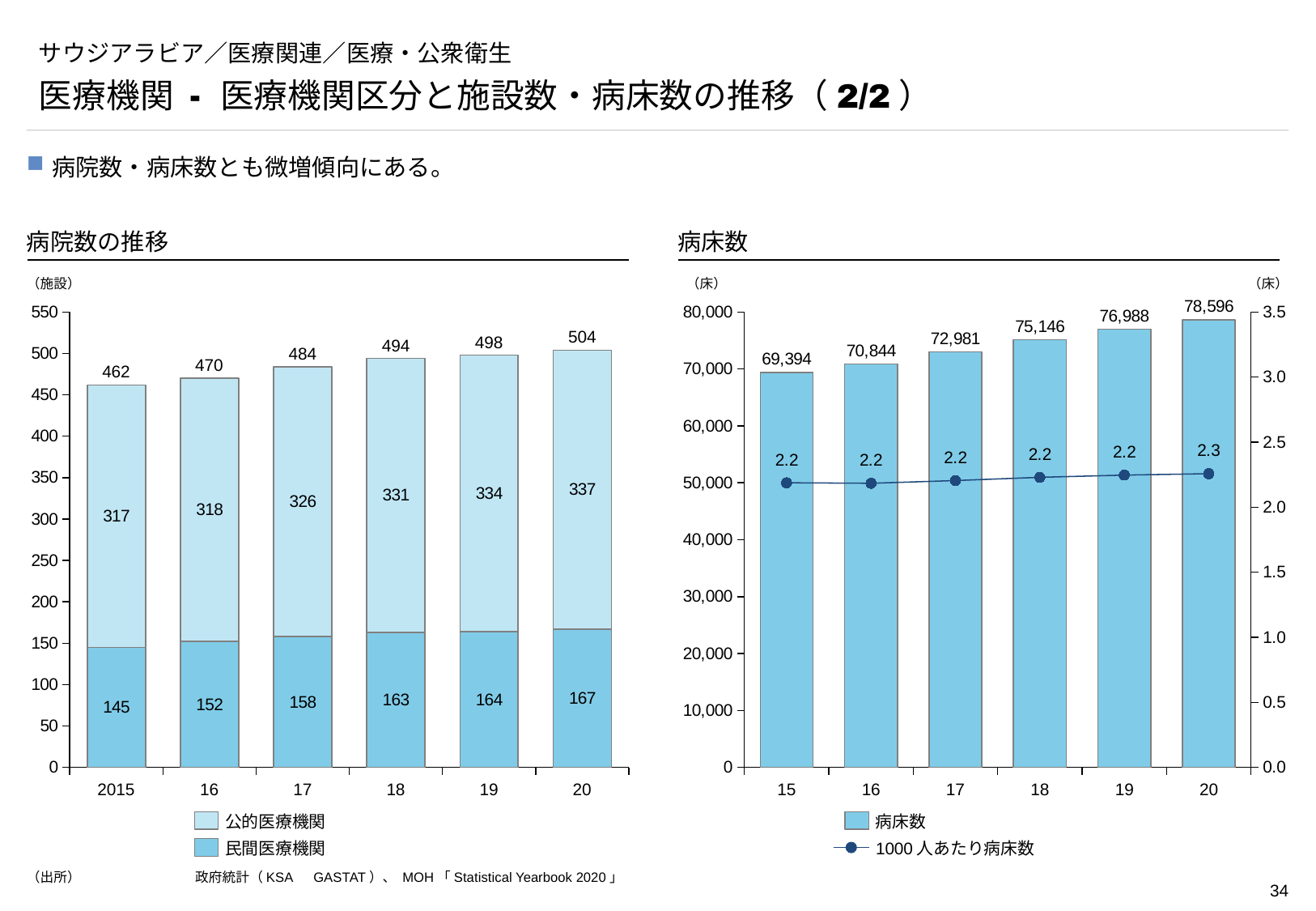

# サウジアラビア／医療関連／医療・公衆衛生
医療機関 - 医療機関区分と施設数・病床数の推移（2/2）
病院数・病床数とも微増傾向にある。
病院数の推移
病床数
（施設）
（床）
（床）

### Chart

| Category |  |  |
|---|---|---|

### Chart

| Category |  |  |
|---|---|---|
504
498
494
484
470
462
2015
16
17
18
19
20
15
16
17
18
19
20
公的医療機関
病床数

民間医療機関
1000人あたり病床数

（出所）	政府統計（KSA　GASTAT）、 MOH「Statistical Yearbook 2020」